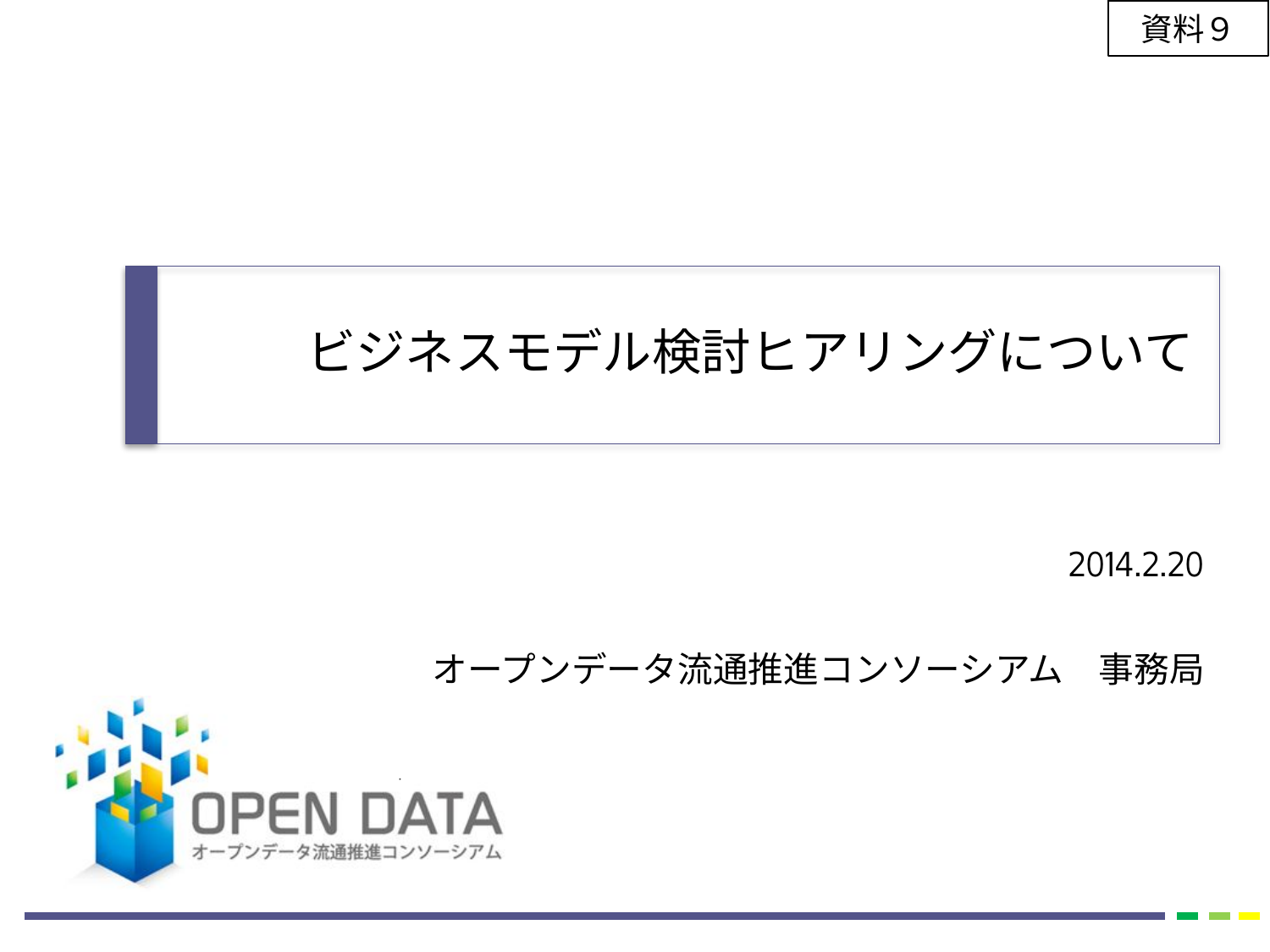

資料９
ビジネスモデル検討ヒアリングについて
2014.2.20

オープンデータ流通推進コンソーシアム　事務局